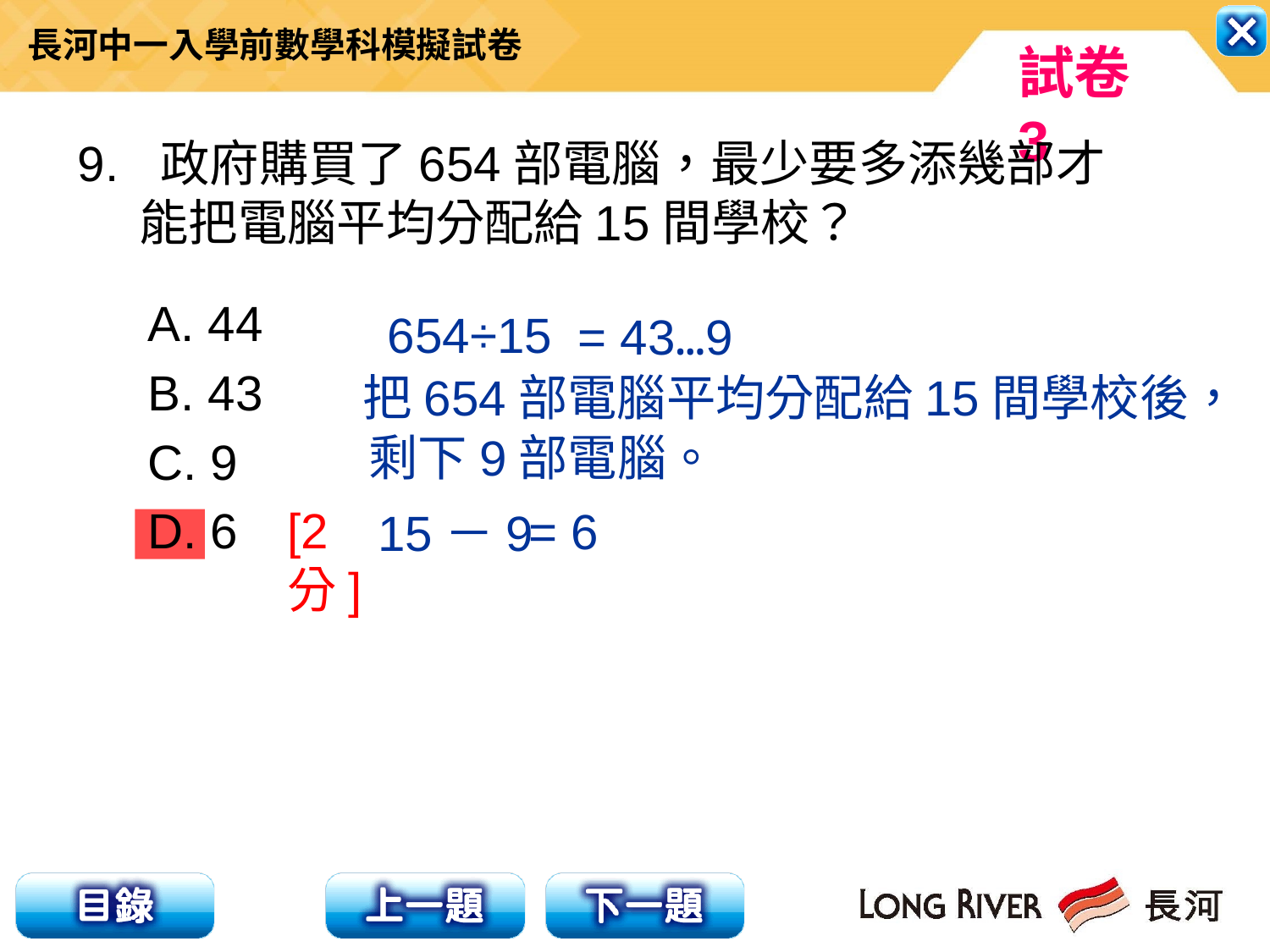

9. 政府購買了654部電腦，最少要多添幾部才能把電腦平均分配給15間學校？
A. 44
B. 43
C. 9
D. 6
654÷15
= 43…9
把654部電腦平均分配給15間學校後，
剩下9部電腦。
[2分]
= 6
15－9